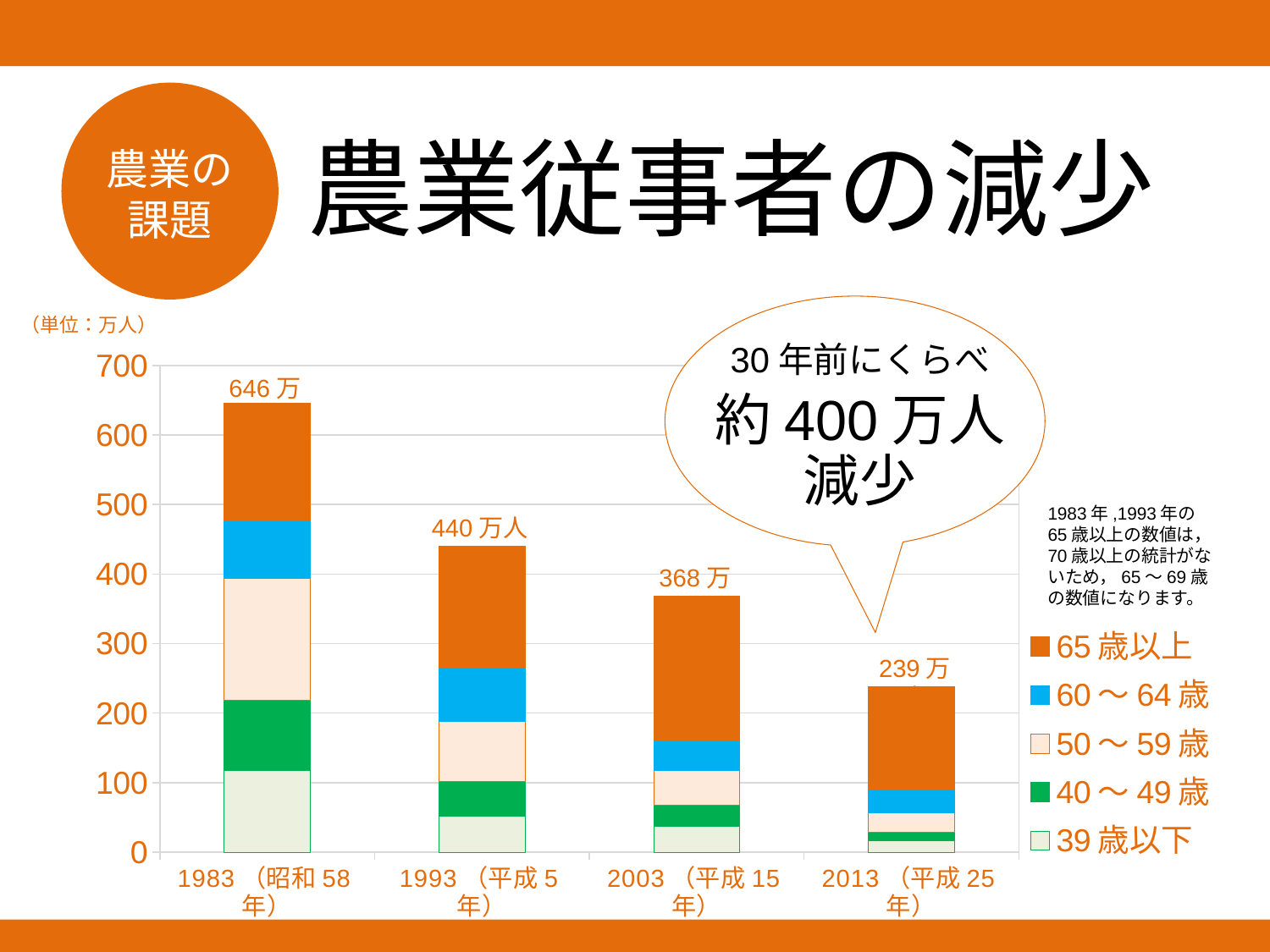

# 農業従事者の減少
農業の
課題

（単位：万人）

### Chart

| Category | 39歳以下 | 40～49歳 | 50～59歳 | 60～64歳 | 65歳以上 |
|---|---|---|---|---|---|
| 1983（昭和58年） | 117.0 | 101.0 | 176.0 | 83.0 | 169.0 |
| 1993（平成5年） | 52.0 | 50.0 | 86.0 | 77.0 | 175.0 |
| 2003（平成15年） | 37.0 | 31.0 | 50.0 | 43.0 | 207.0 |
| 2013（平成25年） | 17.0 | 12.0 | 28.0 | 33.0 | 148.0 |
30年前にくらべ
約400万人減少
646万人
1983年,1993年の65歳以上の数値は，70歳以上の統計がないため，65～69歳の数値になります。
440万人
368万人
239万人